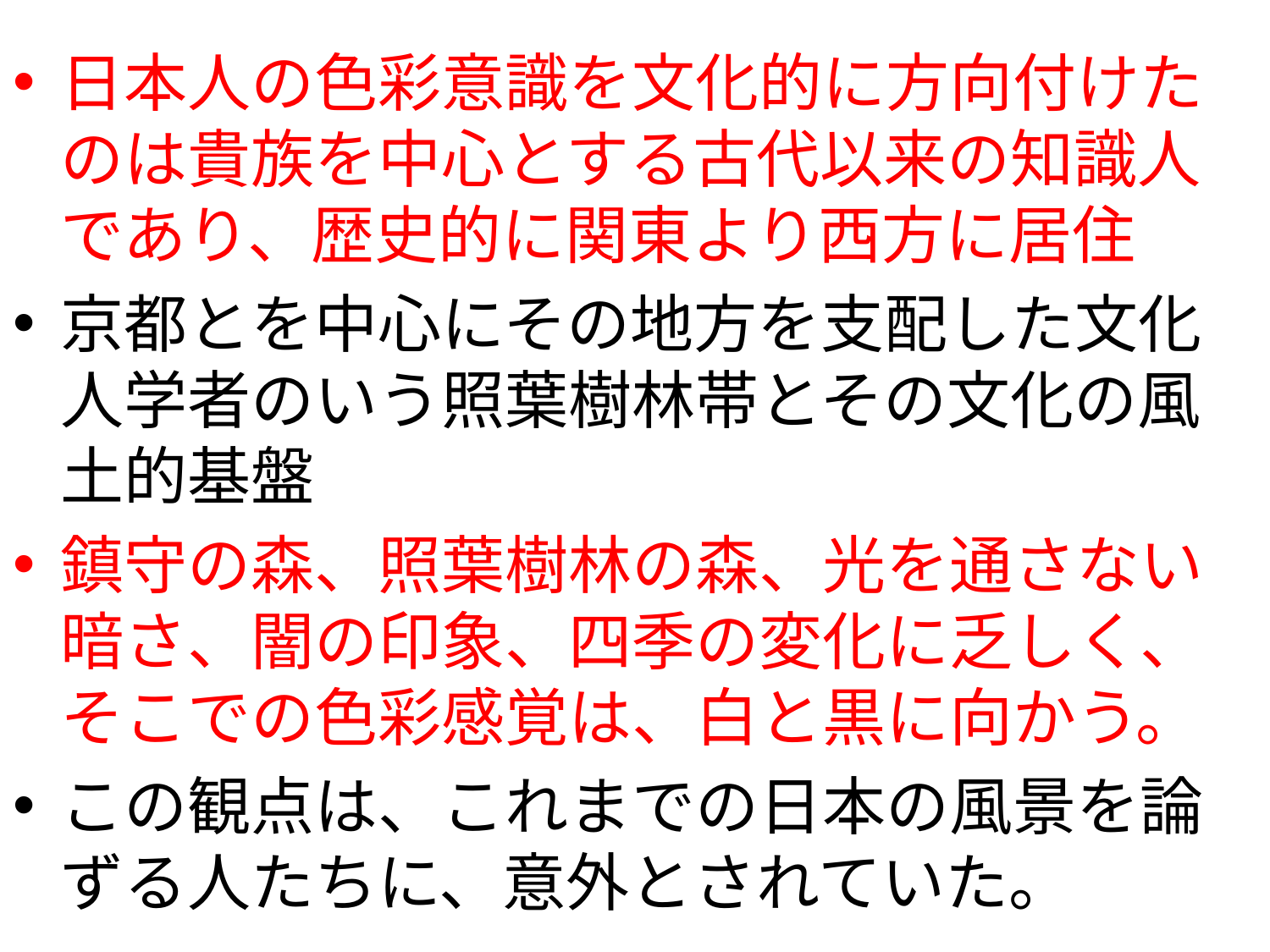

日本人の色彩意識を文化的に方向付けたのは貴族を中心とする古代以来の知識人であり、歴史的に関東より西方に居住
京都とを中心にその地方を支配した文化人学者のいう照葉樹林帯とその文化の風土的基盤
鎮守の森、照葉樹林の森、光を通さない暗さ、闇の印象、四季の変化に乏しく、そこでの色彩感覚は、白と黒に向かう。
この観点は、これまでの日本の風景を論ずる人たちに、意外とされていた。